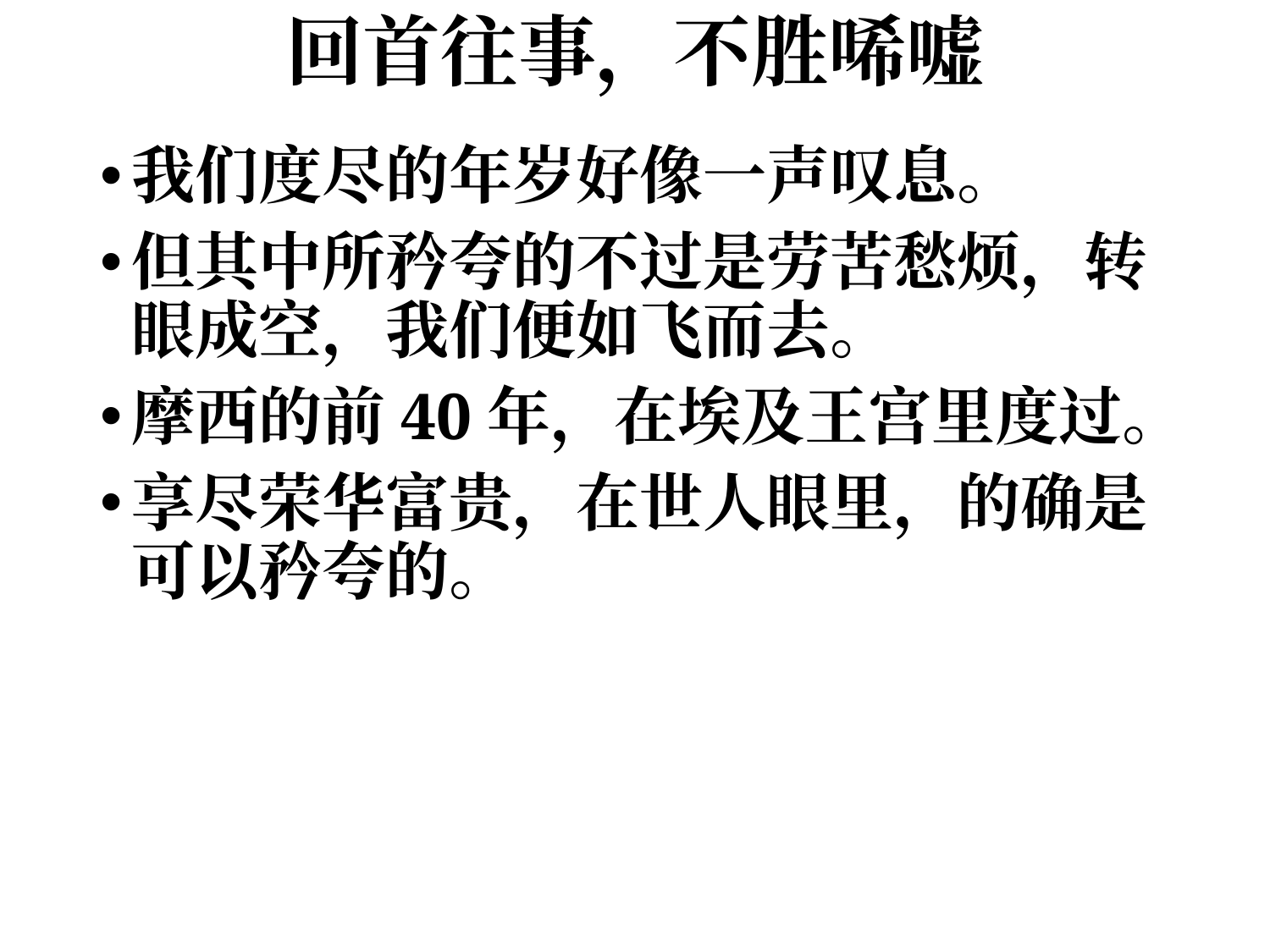

# 回首往事，不胜唏嘘
我们度尽的年岁好像一声叹息。
但其中所矜夸的不过是劳苦愁烦，转眼成空，我们便如飞而去。
摩西的前40年，在埃及王宫里度过。
享尽荣华富贵，在世人眼里，的确是可以矜夸的。